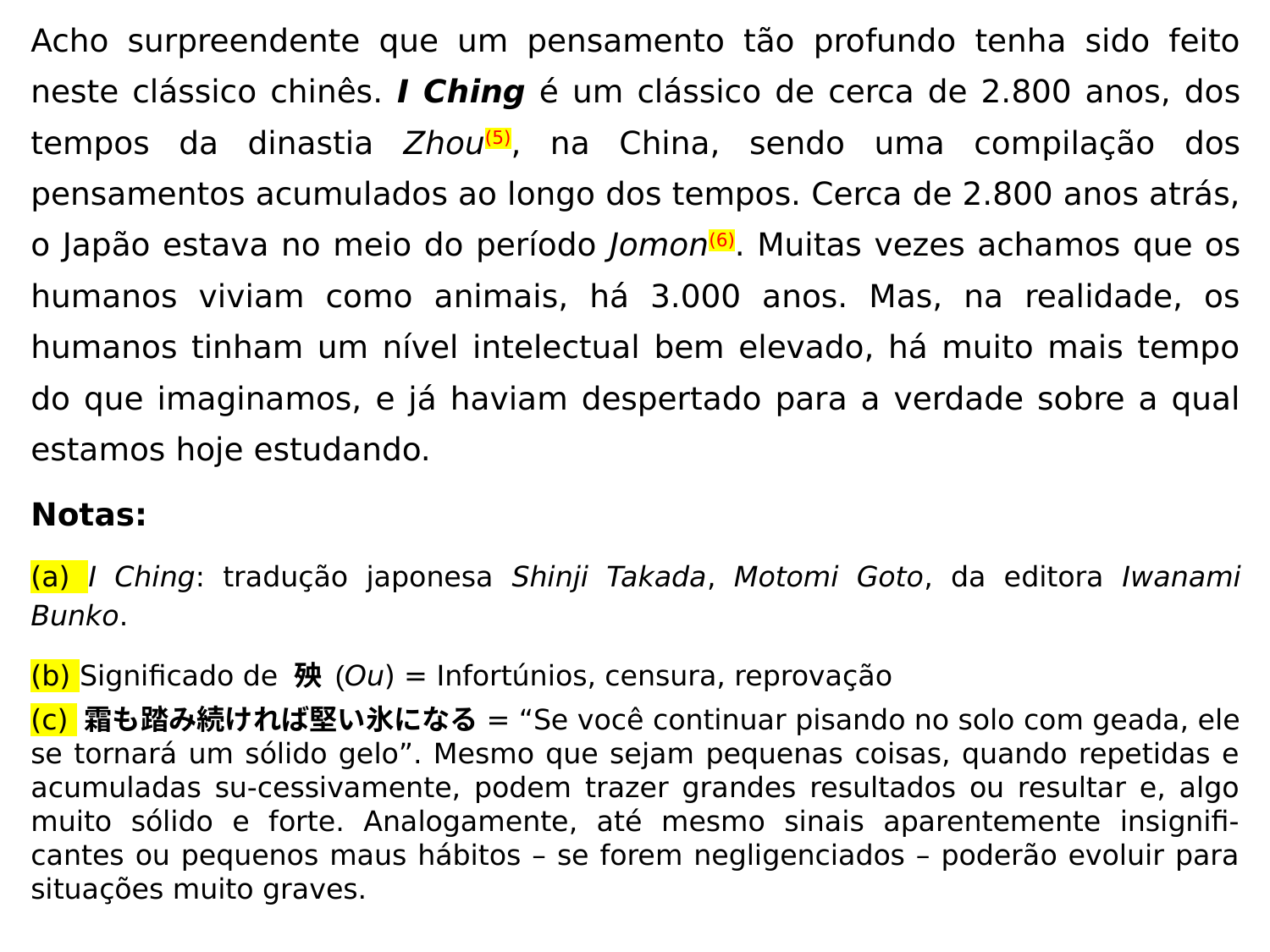

Acho surpreendente que um pensamento tão profundo tenha sido feito neste clássico chinês. I Ching é um clássico de cerca de 2.800 anos, dos tempos da dinastia Zhou(5), na China, sendo uma compilação dos pensamentos acumulados ao longo dos tempos. Cerca de 2.800 anos atrás, o Japão estava no meio do período Jomon(6). Muitas vezes achamos que os humanos viviam como animais, há 3.000 anos. Mas, na realidade, os humanos tinham um nível intelectual bem elevado, há muito mais tempo do que imaginamos, e já haviam despertado para a verdade sobre a qual estamos hoje estudando.
Notas:
(a) I Ching: tradução japonesa Shinji Takada, Motomi Goto, da editora Iwanami Bunko.
(b) Significado de 殃 (Ou) = Infortúnios, censura, reprovação
(c) 霜も踏み続ければ堅い氷になる = “Se você continuar pisando no solo com geada, ele se tornará um sólido gelo”. Mesmo que sejam pequenas coisas, quando repetidas e acumuladas su-cessivamente, podem trazer grandes resultados ou resultar e, algo muito sólido e forte. Analogamente, até mesmo sinais aparentemente insignifi-cantes ou pequenos maus hábitos – se forem negligenciados – poderão evoluir para situações muito graves.